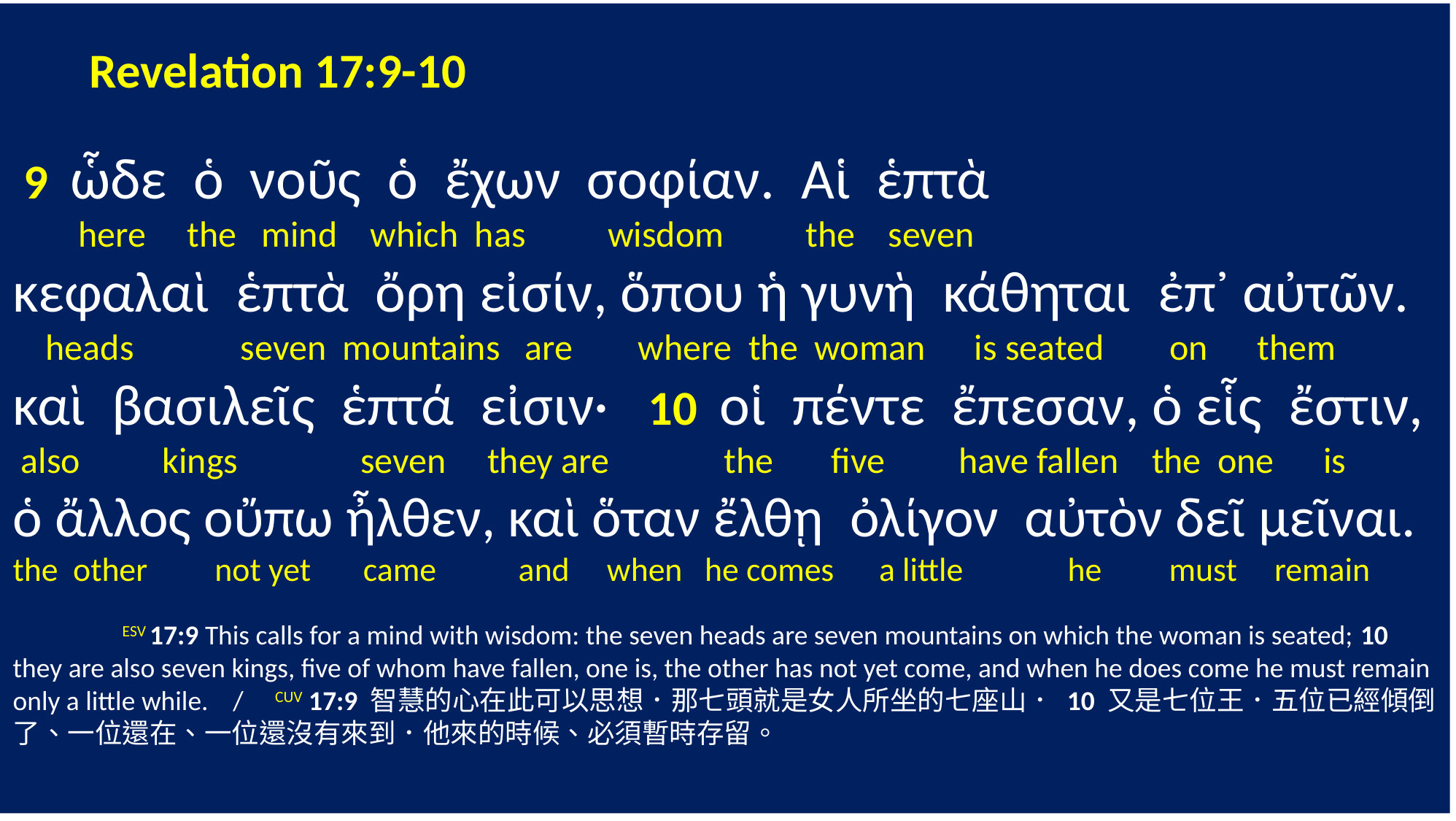

Revelation 17:9-10

 9  ὧδε  ὁ  νοῦς  ὁ  ἔχων  σοφίαν.  Αἱ  ἑπτὰ
        here     the   mind    which  has          wisdom          the    seven
κεφαλαὶ  ἑπτὰ  ὄρη εἰσίν, ὅπου ἡ γυνὴ  κάθηται  ἐπ᾽ αὐτῶν.
    heads             seven  mountains   are        where  the  woman      is seated        on      them
καὶ  βασιλεῖς  ἑπτά  εἰσιν·   10  οἱ  πέντε  ἔπεσαν, ὁ εἷς  ἔστιν,
 also          kings               seven     they are              the       five         have fallen    the  one      is
ὁ ἄλλος οὔπω ἦλθεν, καὶ ὅταν ἔλθῃ  ὀλίγον  αὐτὸν δεῖ μεῖναι.
the  other         not yet       came           and     when   he comes      a little              he         must     remain

	ESV 17:9 This calls for a mind with wisdom: the seven heads are seven mountains on which the woman is seated; 10 they are also seven kings, five of whom have fallen, one is, the other has not yet come, and when he does come he must remain only a little while.    /     CUV 17:9 智慧的心在此可以思想．那七頭就是女人所坐的七座山． 10 又是七位王．五位已經傾倒了、一位還在、一位還沒有來到．他來的時候、必須暫時存留。